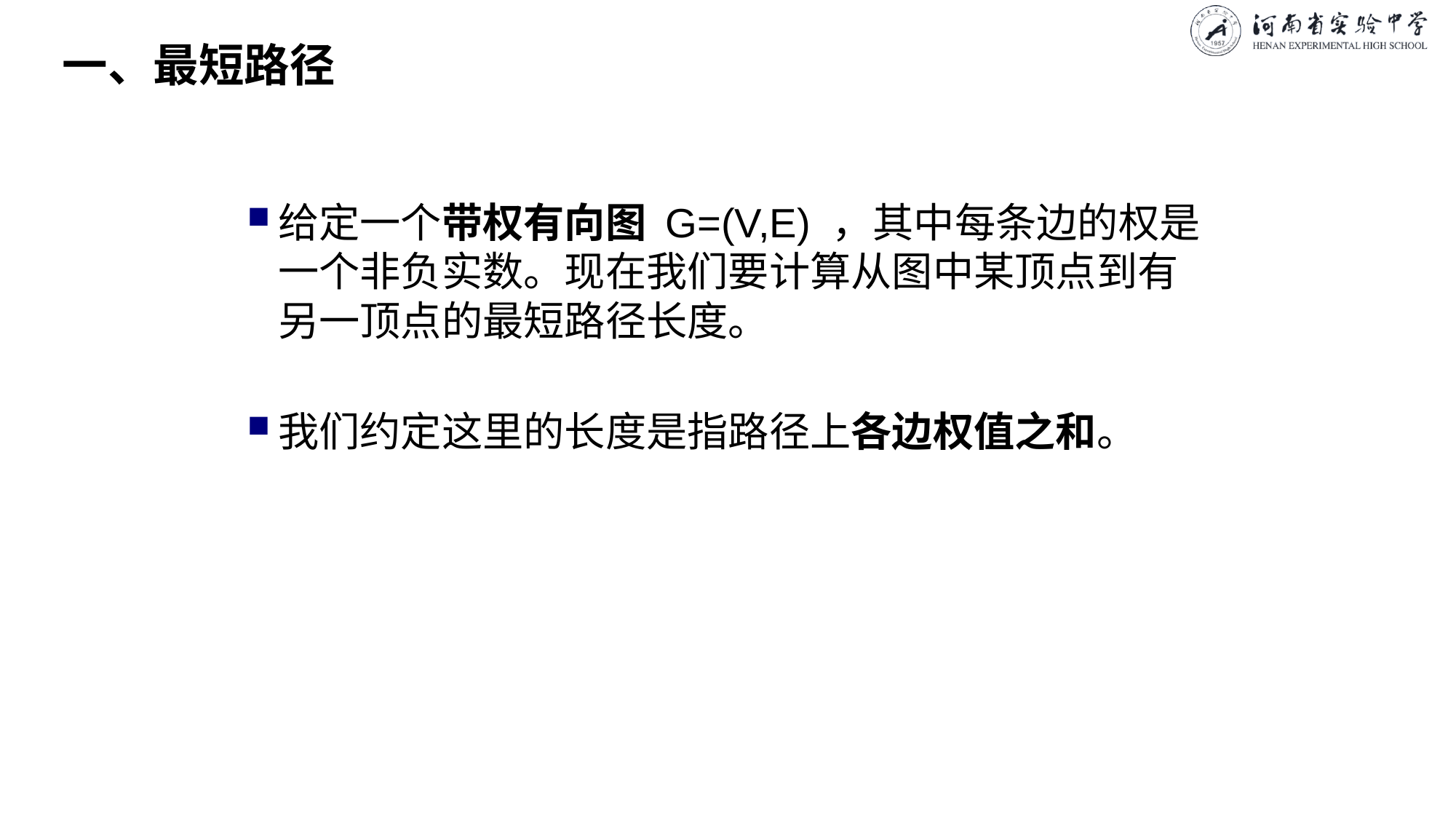

# 一、最短路径
给定一个带权有向图 G=(V,E) ，其中每条边的权是一个非负实数。现在我们要计算从图中某顶点到有另一顶点的最短路径长度。

我们约定这里的长度是指路径上各边权值之和。